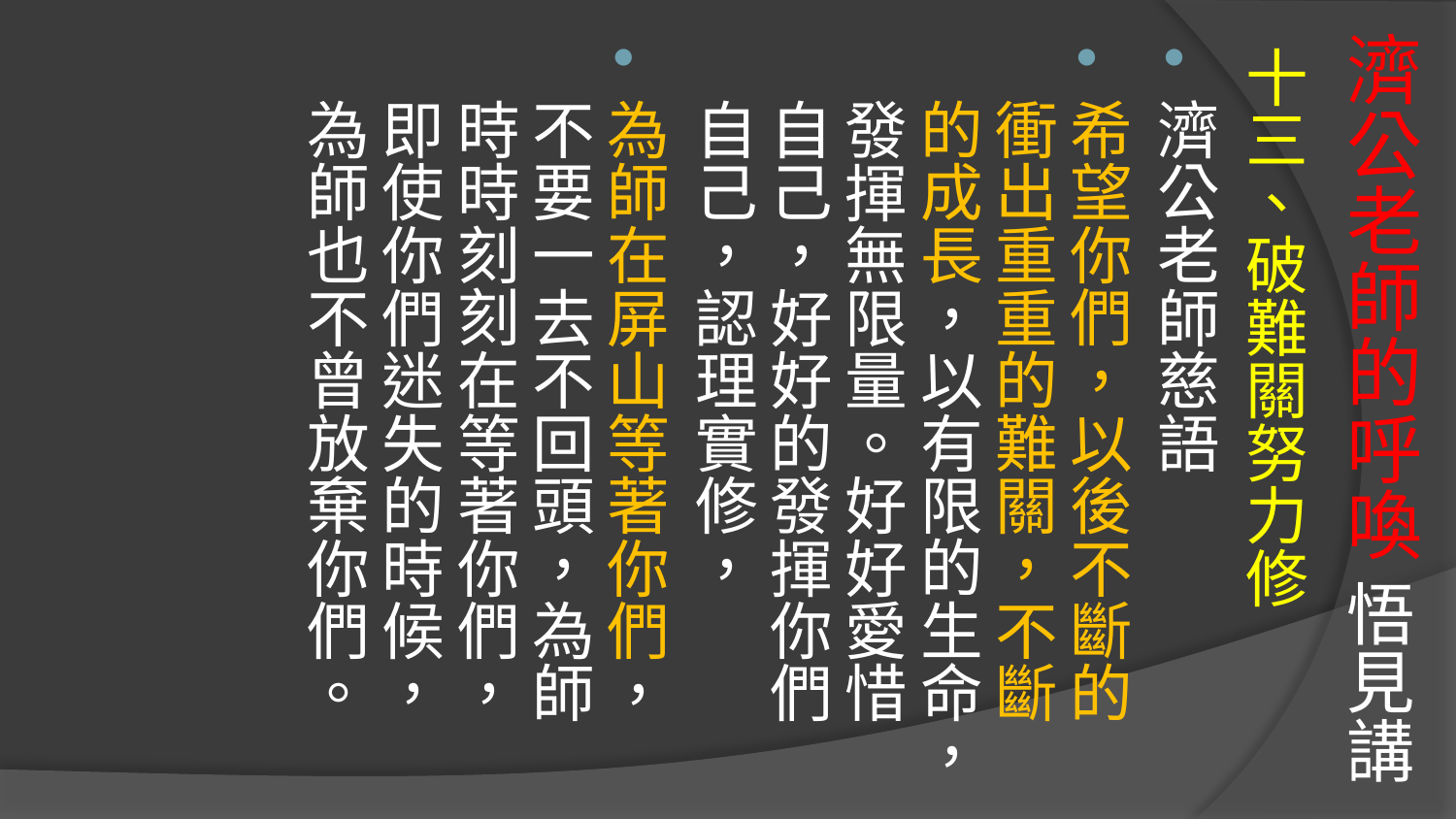

# 濟公老師的呼喚 悟見講
十三、破難關努力修
濟公老師慈語
希望你們，以後不斷的衝出重重的難關，不斷的成長，以有限的生命，發揮無限量。好好愛惜自己，好好的發揮你們自己，認理實修，
為師在屏山等著你們，不要一去不回頭，為師時時刻刻在等著你們，即使你們迷失的時候，為師也不曾放棄你們。